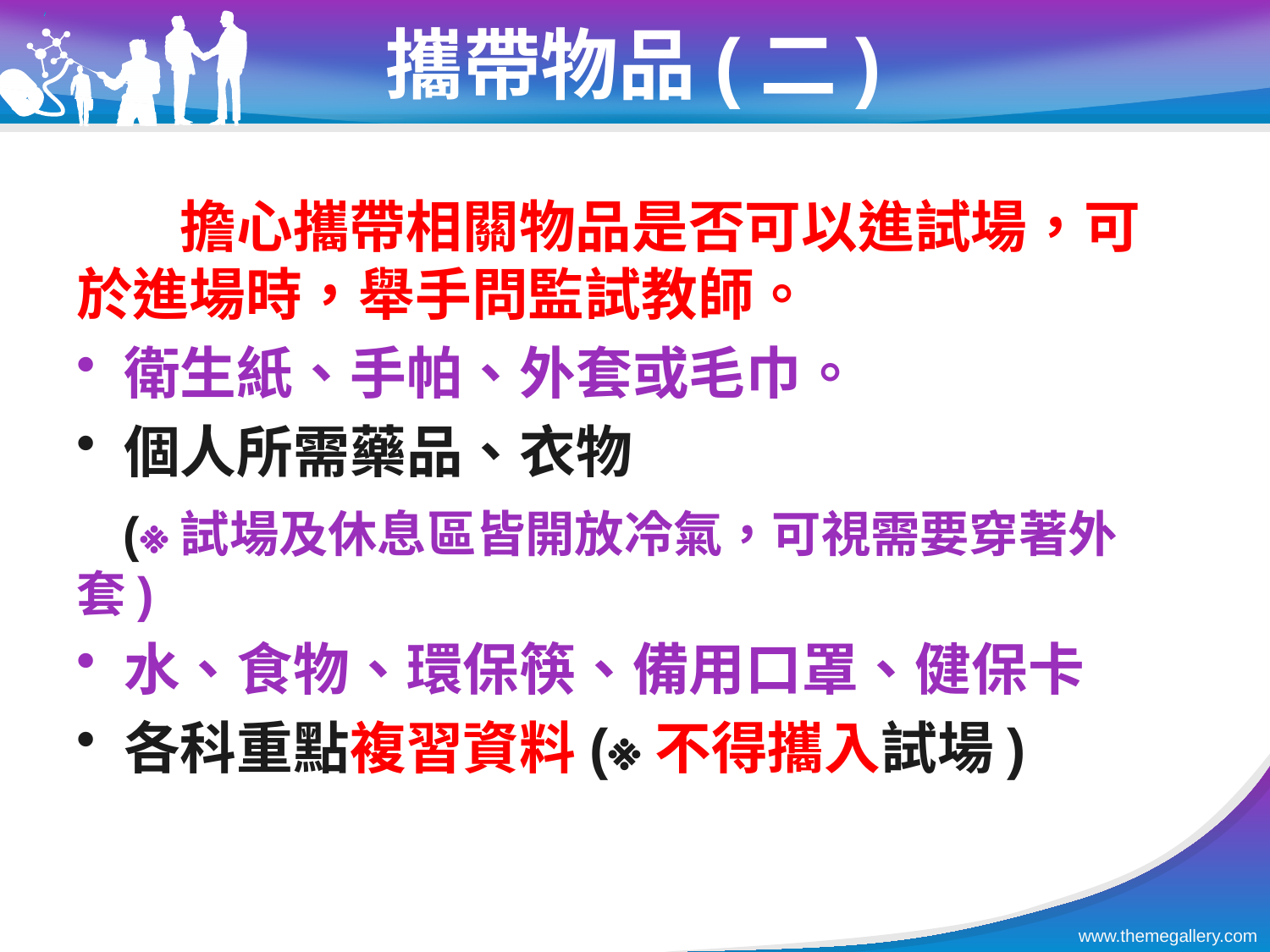

# 攜帶物品(二)
       擔心攜帶相關物品是否可以進試場，可於進場時，舉手問監試教師。
衛生紙、手帕、外套或毛巾。
個人所需藥品、衣物
   (※試場及休息區皆開放冷氣，可視需要穿著外套)
水、食物、環保筷、備用口罩、健保卡
各科重點複習資料(※不得攜入試場)